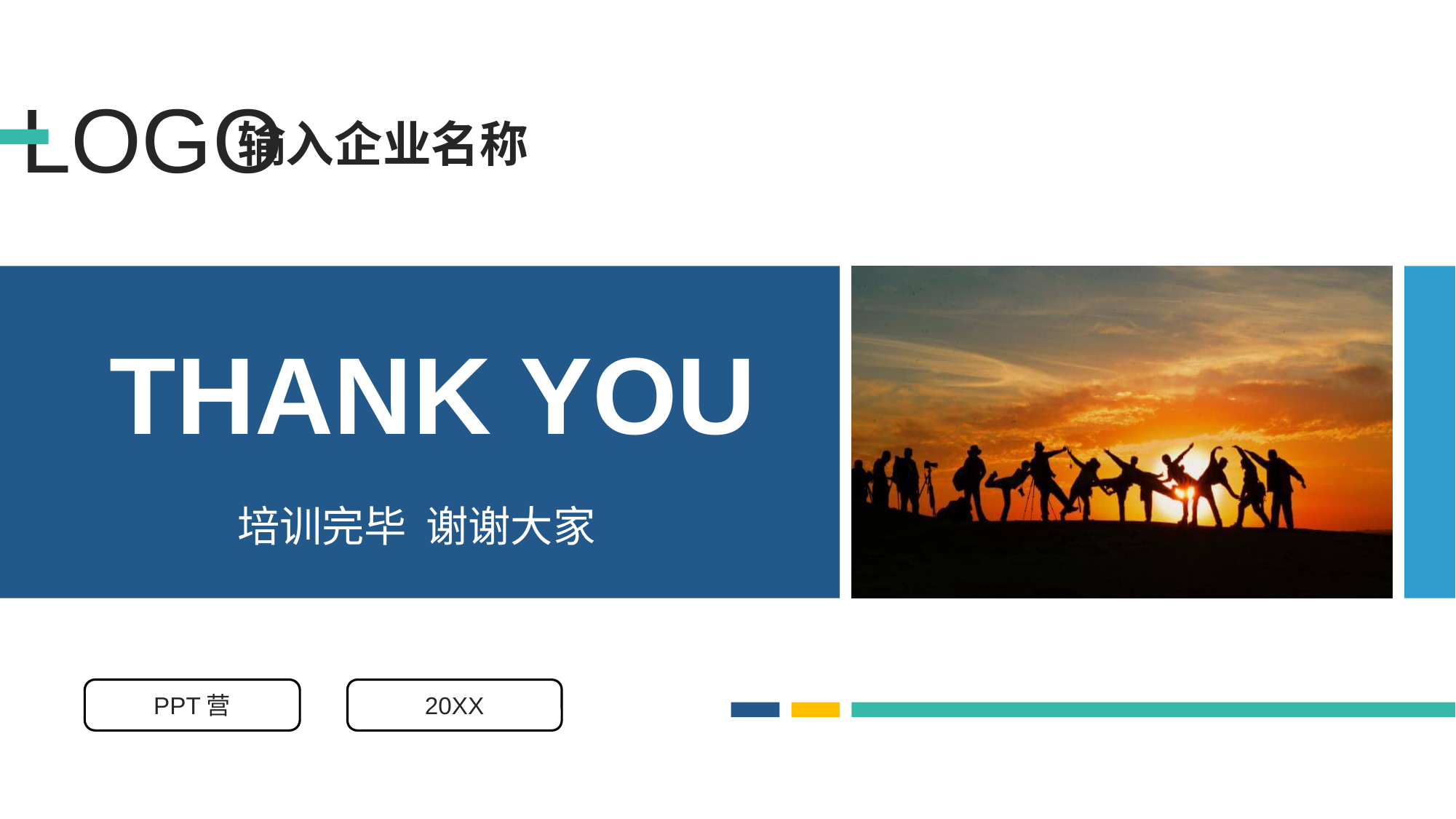

LOGO
输入企业名称

THANK YOU
培训完毕  谢谢大家
PPT营
20XX